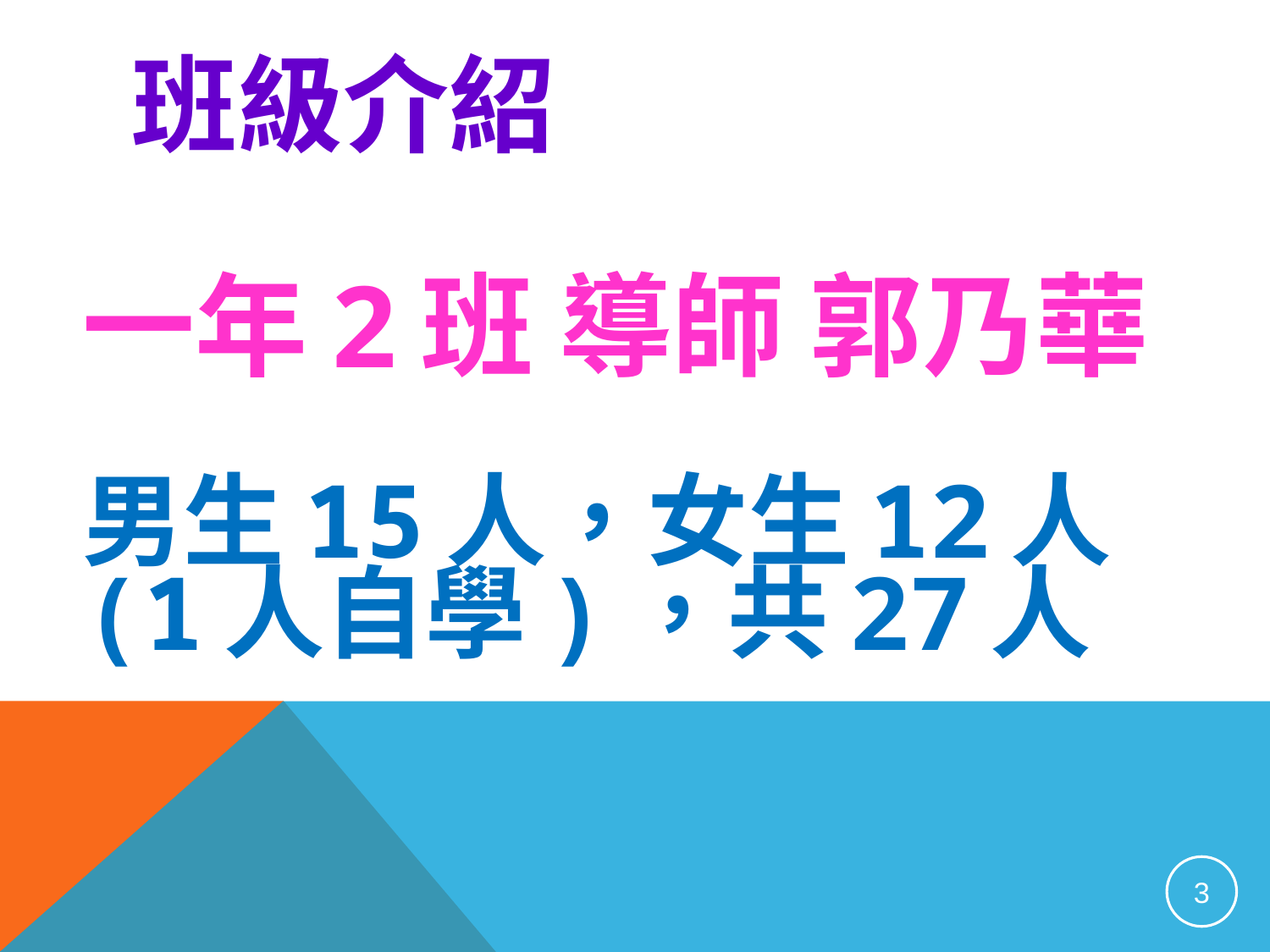

# 班級介紹

一年2班 導師 郭乃華

男生15人，女生12人
(1人自學)，共27人

3